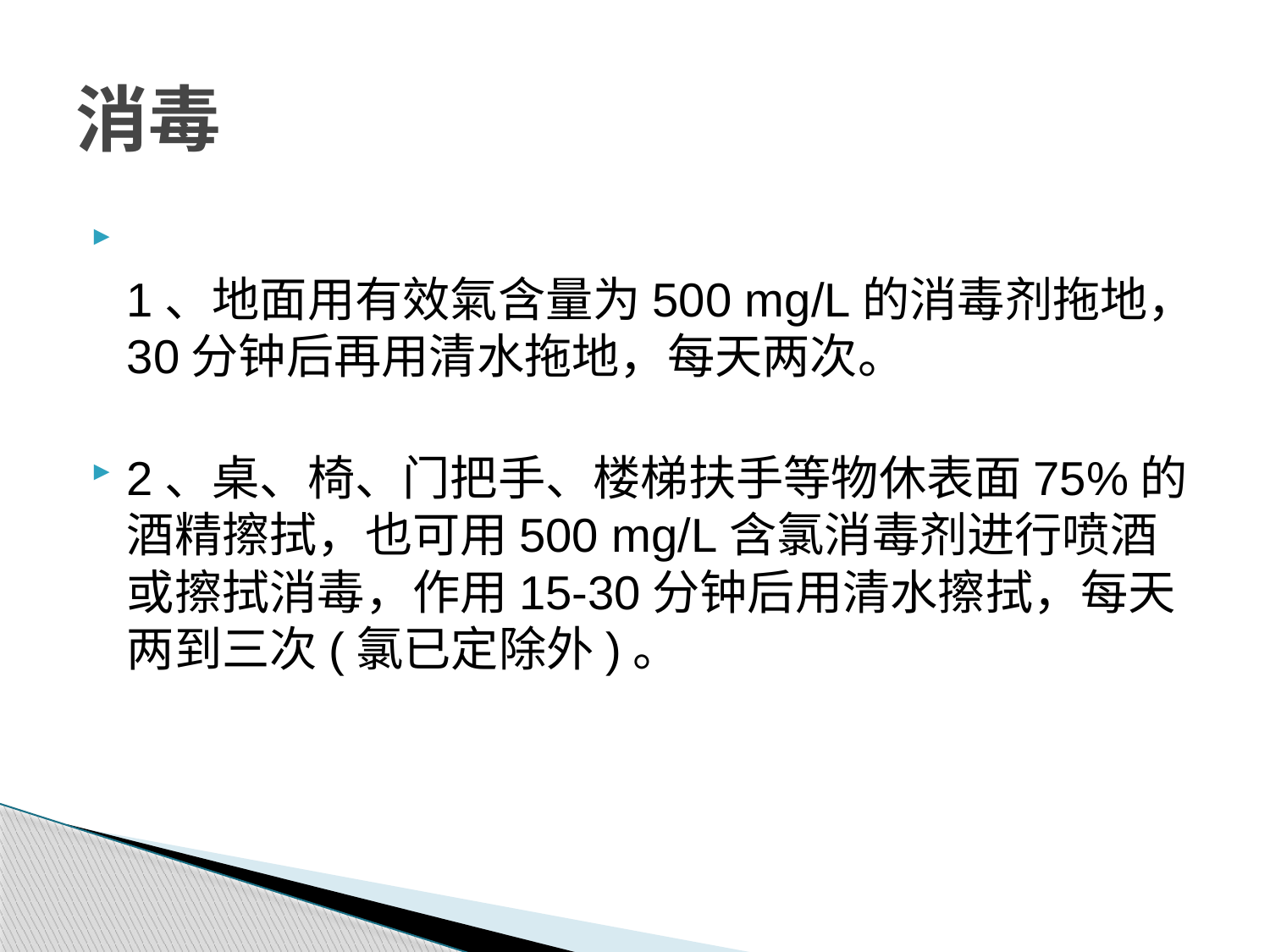

# 消毒
1、地面用有效氣含量为500 mg/L的消毒剂拖地，30分钟后再用清水拖地，每天两次。
2、桌、椅、门把手、楼梯扶手等物休表面75%的酒精擦拭，也可用500 mg/L含氯消毒剂进行喷酒或擦拭消毒，作用15-30分钟后用清水擦拭，每天两到三次(氯已定除外)。